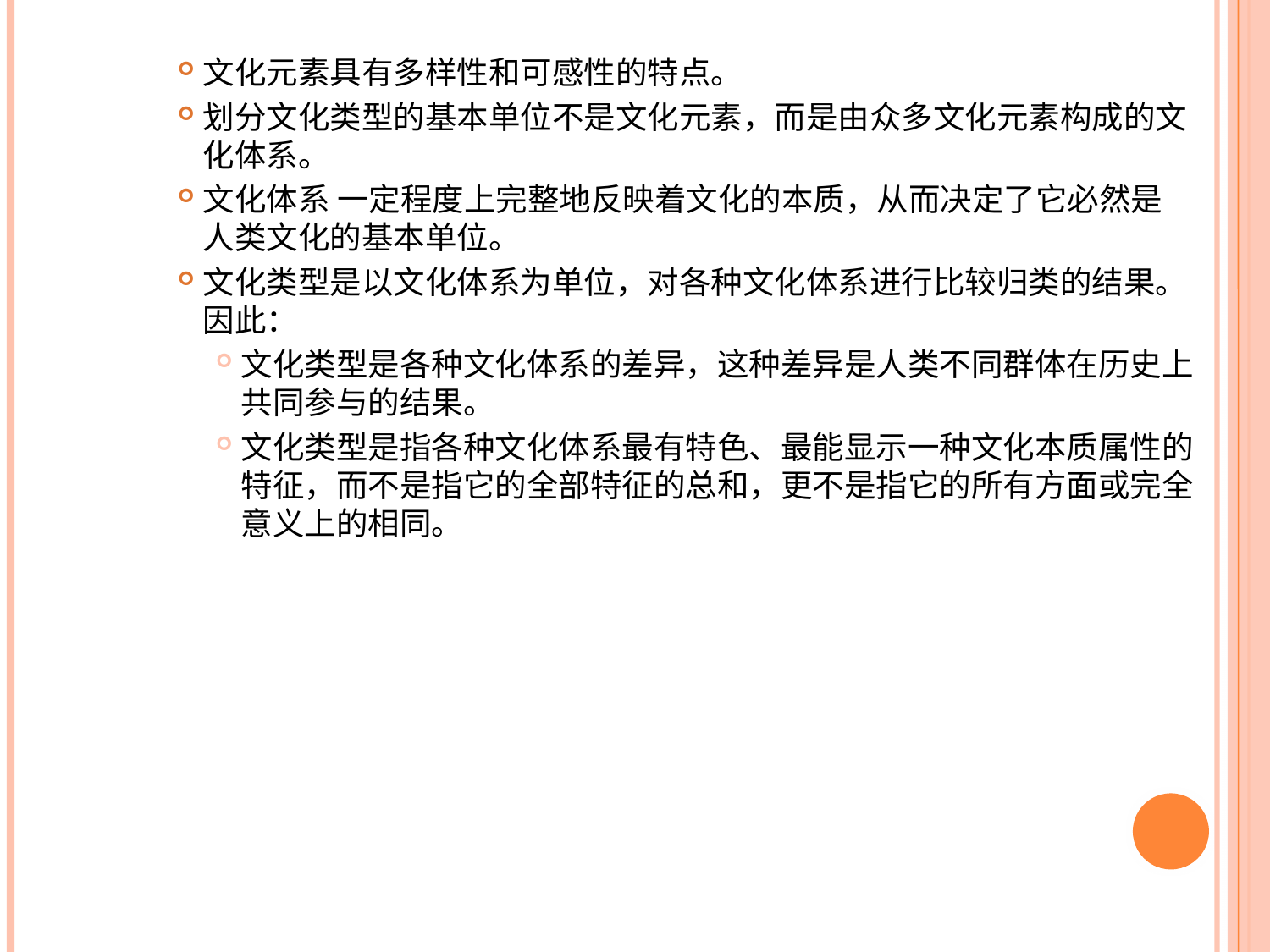

文化元素具有多样性和可感性的特点。
划分文化类型的基本单位不是文化元素，而是由众多文化元素构成的文化体系。
文化体系 一定程度上完整地反映着文化的本质，从而决定了它必然是人类文化的基本单位。
文化类型是以文化体系为单位，对各种文化体系进行比较归类的结果。因此：
文化类型是各种文化体系的差异，这种差异是人类不同群体在历史上共同参与的结果。
文化类型是指各种文化体系最有特色、最能显示一种文化本质属性的特征，而不是指它的全部特征的总和，更不是指它的所有方面或完全意义上的相同。